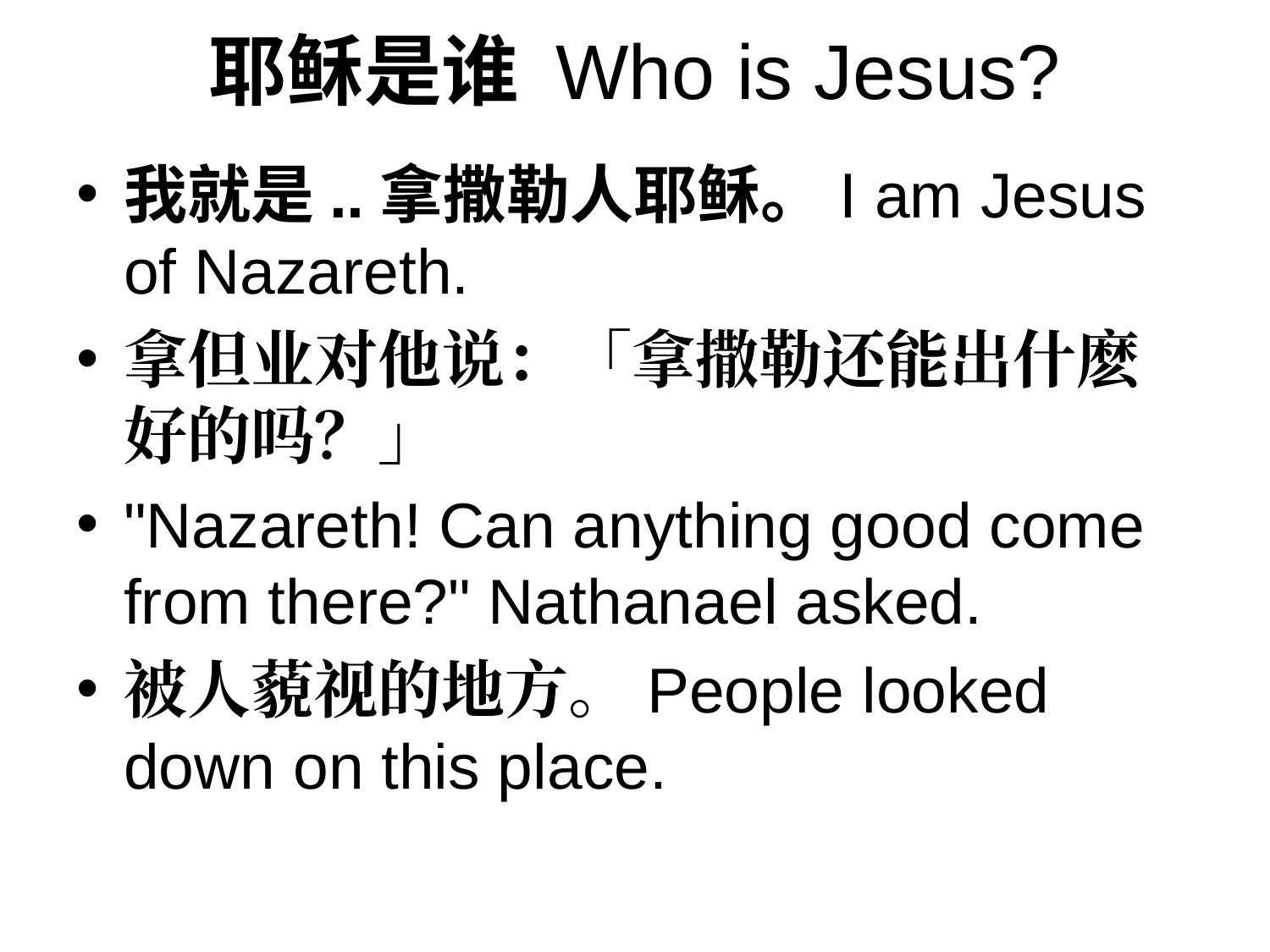

# 耶稣是谁 Who is Jesus?
我就是..拿撒勒人耶稣。I am Jesus of Nazareth.
拿但业对他说：「拿撒勒还能出什麽好的吗？」
"Nazareth! Can anything good come from there?" Nathanael asked.
被人藐视的地方。People looked down on this place.